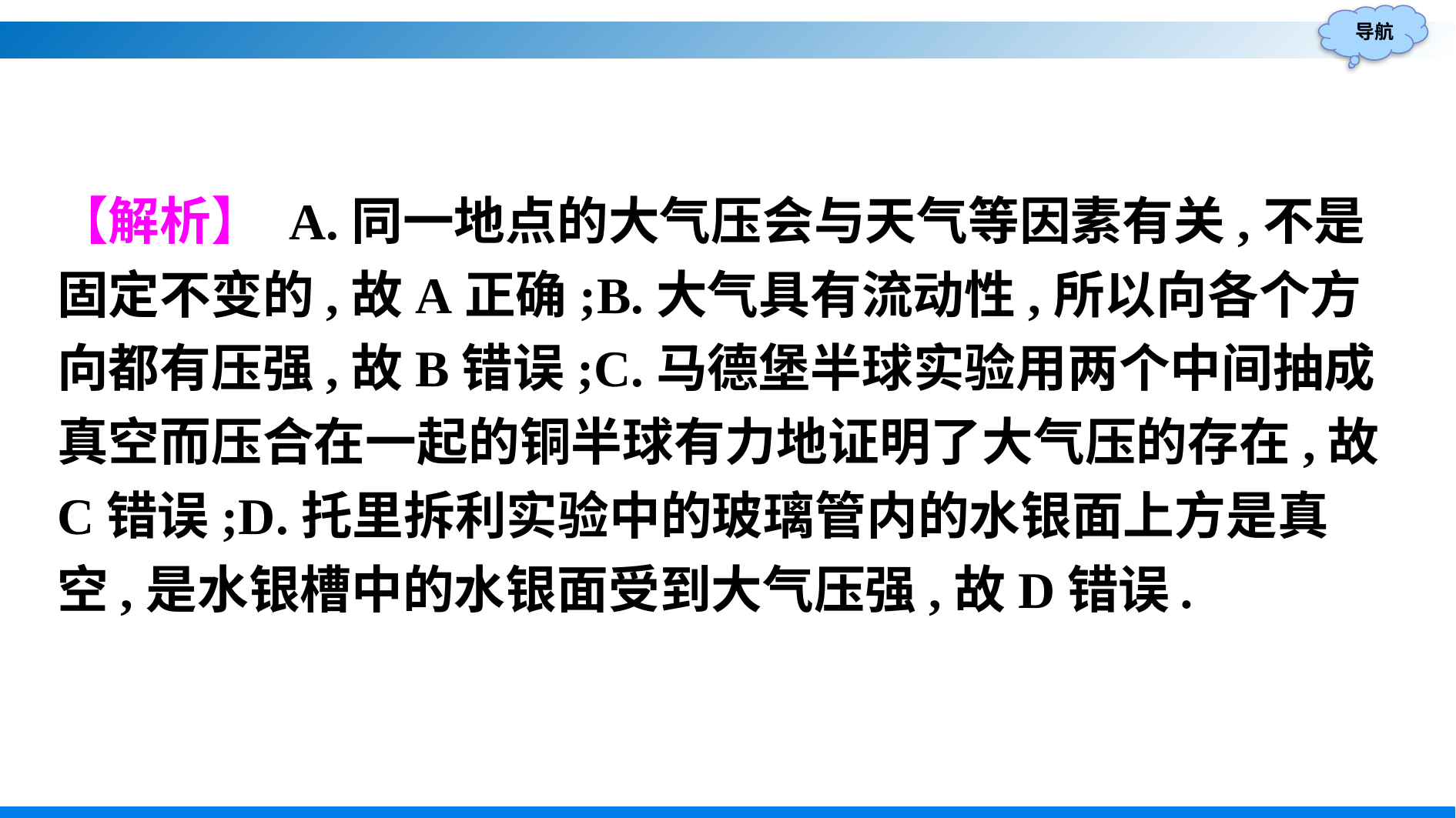

【解析】 A.同一地点的大气压会与天气等因素有关,不是固定不变的,故A正确;B.大气具有流动性,所以向各个方向都有压强,故B错误;C.马德堡半球实验用两个中间抽成真空而压合在一起的铜半球有力地证明了大气压的存在,故C错误;D.托里拆利实验中的玻璃管内的水银面上方是真空,是水银槽中的水银面受到大气压强,故D错误.